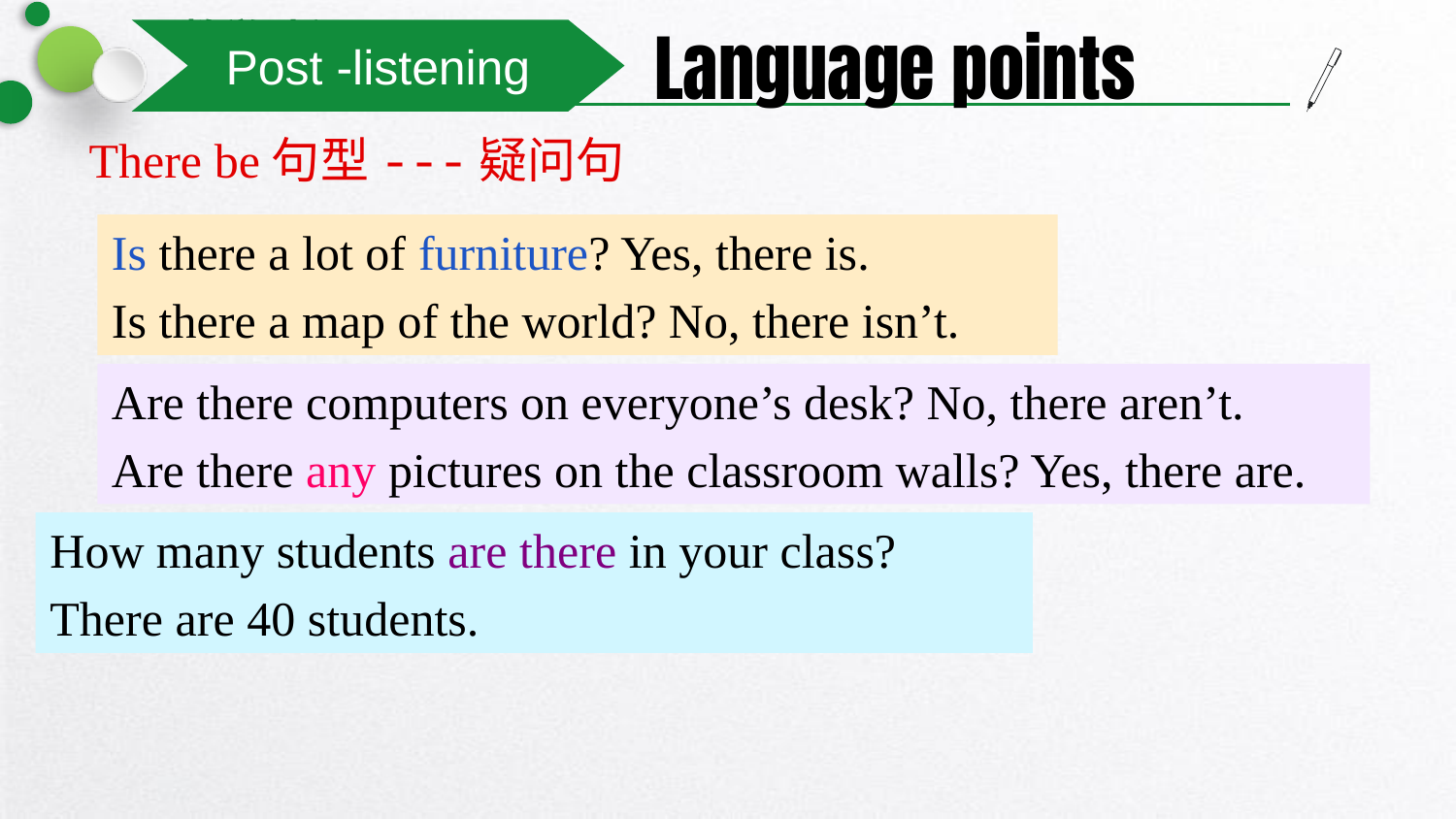

Post -listening
Language points
There be句型---疑问句

Is there a lot of furniture? Yes, there is.
Is there a map of the world? No, there isn’t.
Are there computers on everyone’s desk? No, there aren’t.
Are there any pictures on the classroom walls? Yes, there are.
How many students are there in your class?
There are 40 students.